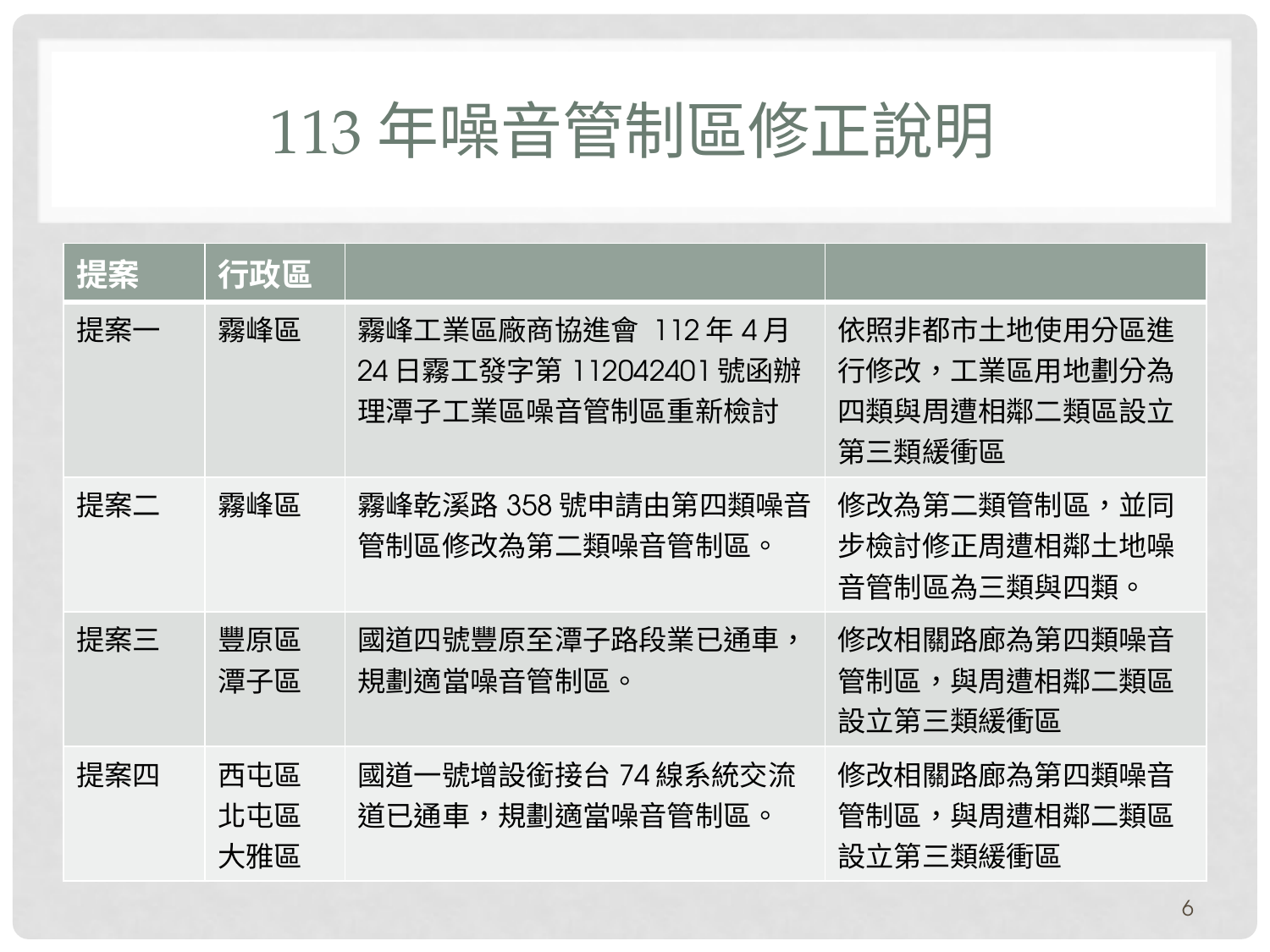

# 113年噪音管制區修正說明
| 提案 | 行政區 |  |  |
| --- | --- | --- | --- |
| 提案一 | 霧峰區 | 霧峰工業區廠商協進會 112年4月24日霧工發字第112042401號函辦理潭子工業區噪音管制區重新檢討 | 依照非都市土地使用分區進行修改，工業區用地劃分為四類與周遭相鄰二類區設立第三類緩衝區 |
| 提案二 | 霧峰區 | 霧峰乾溪路358號申請由第四類噪音管制區修改為第二類噪音管制區。 | 修改為第二類管制區，並同步檢討修正周遭相鄰土地噪音管制區為三類與四類。 |
| 提案三 | 豐原區 潭子區 | 國道四號豐原至潭子路段業已通車，規劃適當噪音管制區。 | 修改相關路廊為第四類噪音管制區，與周遭相鄰二類區設立第三類緩衝區 |
| 提案四 | 西屯區 北屯區 大雅區 | 國道一號增設銜接台74線系統交流道已通車，規劃適當噪音管制區。 | 修改相關路廊為第四類噪音管制區，與周遭相鄰二類區設立第三類緩衝區 |
6